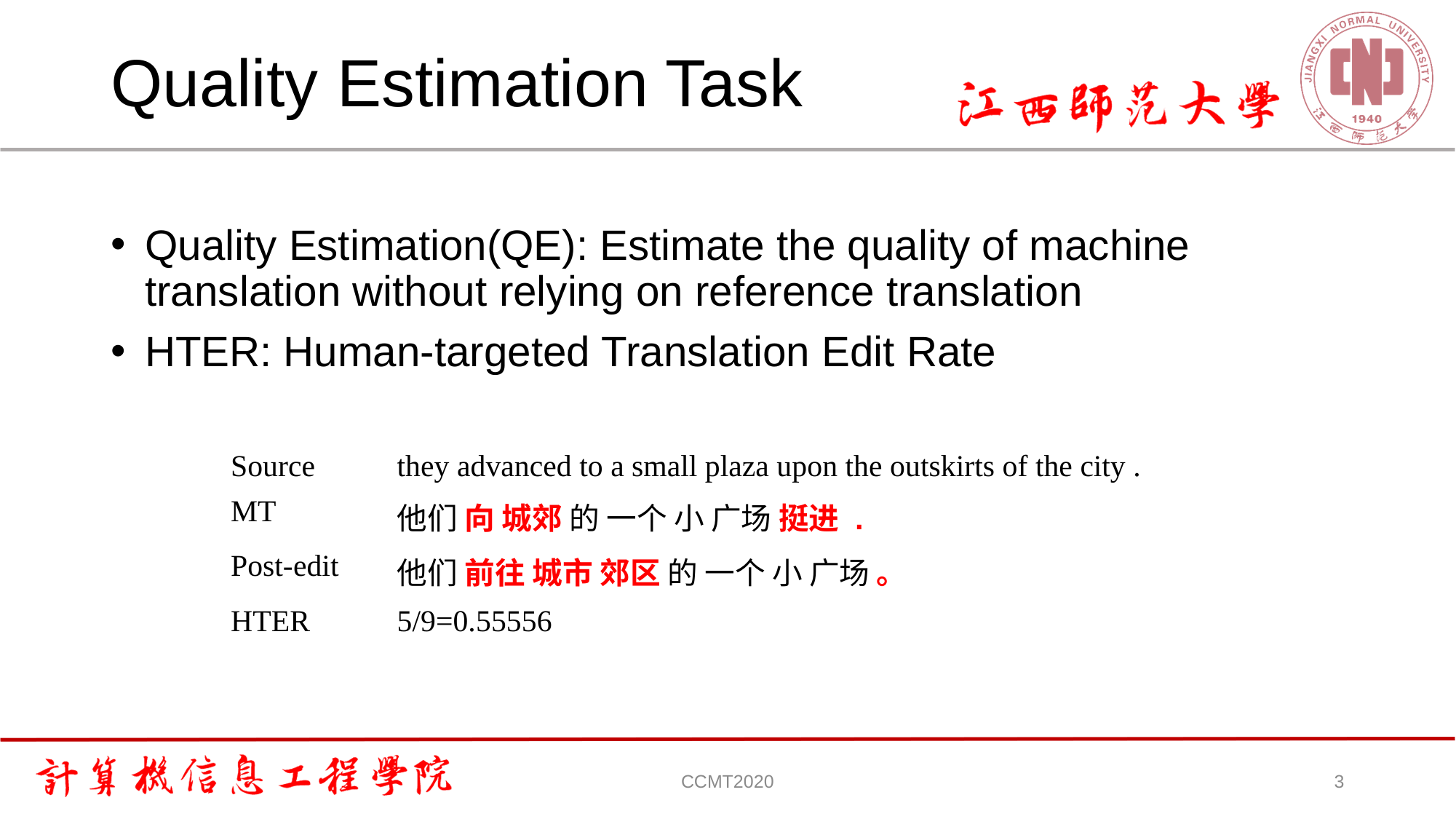

# Quality Estimation Task
Quality Estimation(QE): Estimate the quality of machine translation without relying on reference translation
HTER: Human-targeted Translation Edit Rate

| Source | they advanced to a small plaza upon the outskirts of the city . |
| --- | --- |
| MT | 他们 向 城郊 的 一个 小 广场 挺进 . |
| Post-edit | 他们 前往 城市 郊区 的 一个 小 广场 。 |
| HTER | 5/9=0.55556 |
CCMT2020
3